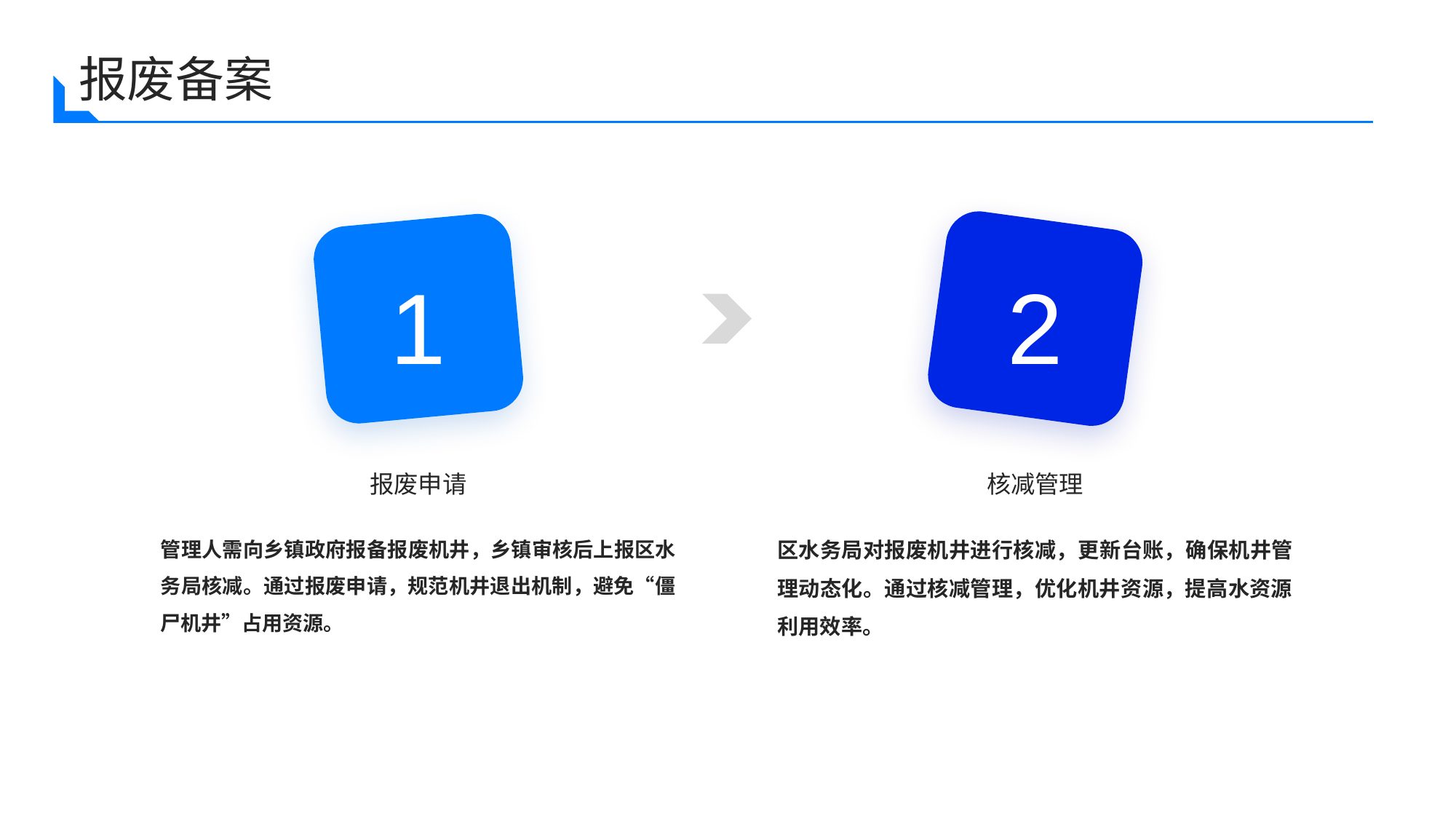

报废备案

1
2

报废申请
核减管理
管理人需向乡镇政府报备报废机井，乡镇审核后上报区水务局核减。通过报废申请，规范机井退出机制，避免“僵尸机井”占用资源。
区水务局对报废机井进行核减，更新台账，确保机井管理动态化。通过核减管理，优化机井资源，提高水资源利用效率。